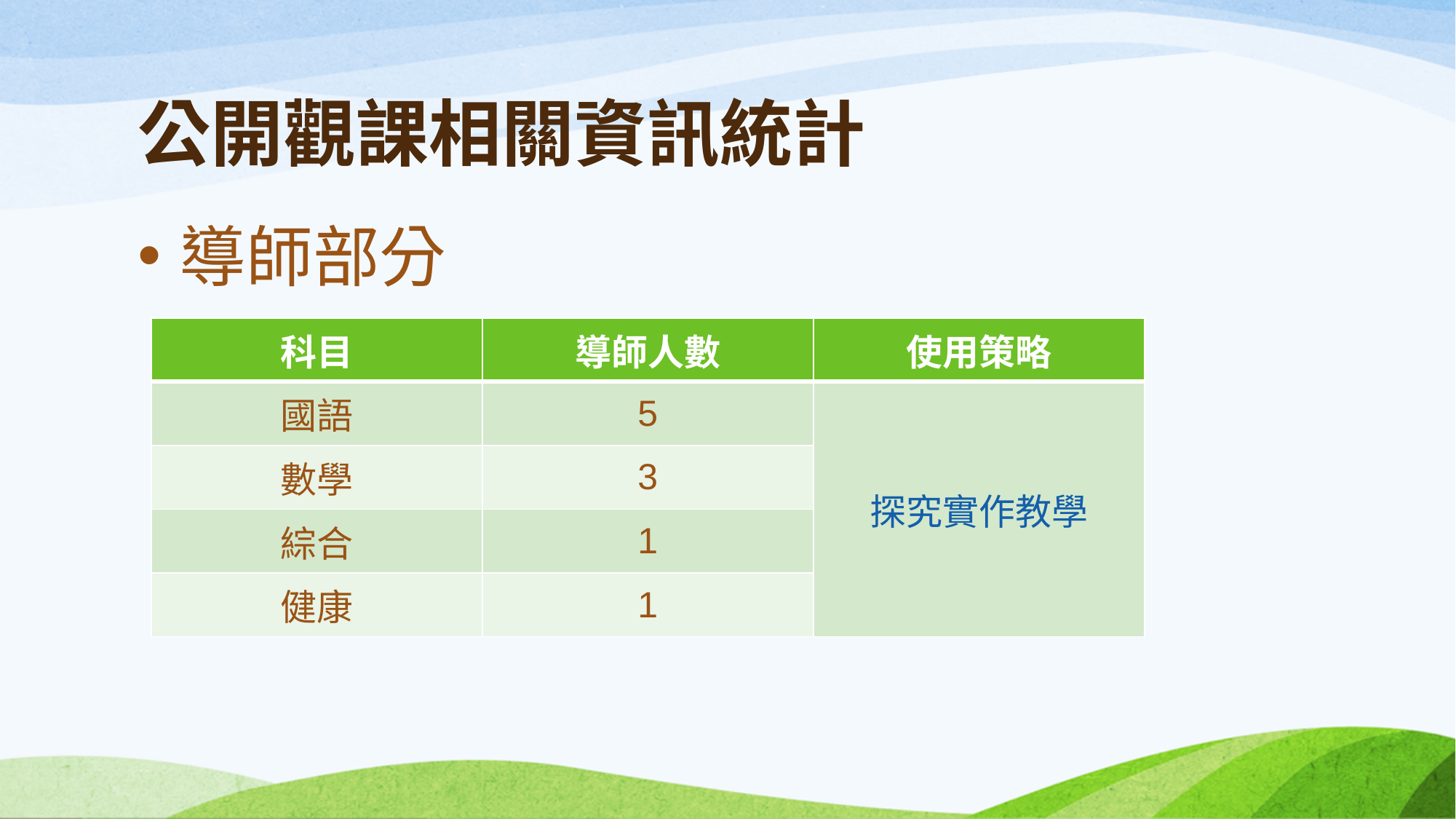

# 公開觀課相關資訊統計
導師部分

| 科目 | 導師人數 | 使用策略 |
| --- | --- | --- |
| 國語 | 5 | 探究實作教學 |
| 數學 | 3 |  |
| 綜合 | 1 |  |
| 健康 | 1 |  |